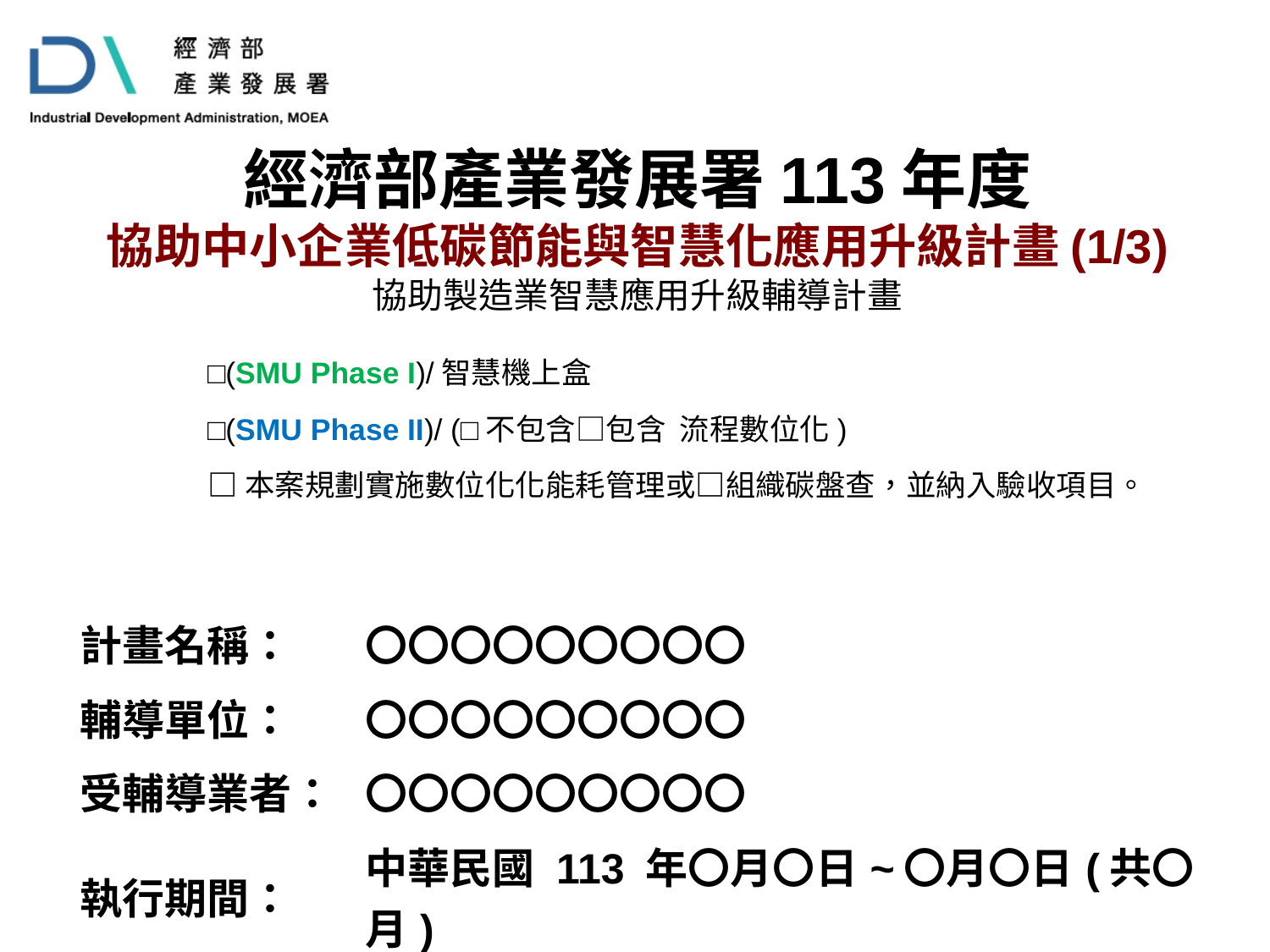

# 經濟部產業發展署113年度 協助中小企業低碳節能與智慧化應用升級計畫(1/3) 協助製造業智慧應用升級輔導計畫
□(SMU Phase I)/智慧機上盒
□(SMU Phase II)/ (□不包含□包含  流程數位化)
□本案規劃實施數位化化能耗管理或□組織碳盤查，並納入驗收項目。
| 計畫名稱： | 〇〇〇〇〇〇〇〇〇 |
| --- | --- |
| 輔導單位： | 〇〇〇〇〇〇〇〇〇 |
| 受輔導業者： | 〇〇〇〇〇〇〇〇〇 |
| 執行期間： | 中華民國 113 年〇月〇日~〇月〇日(共〇月) |